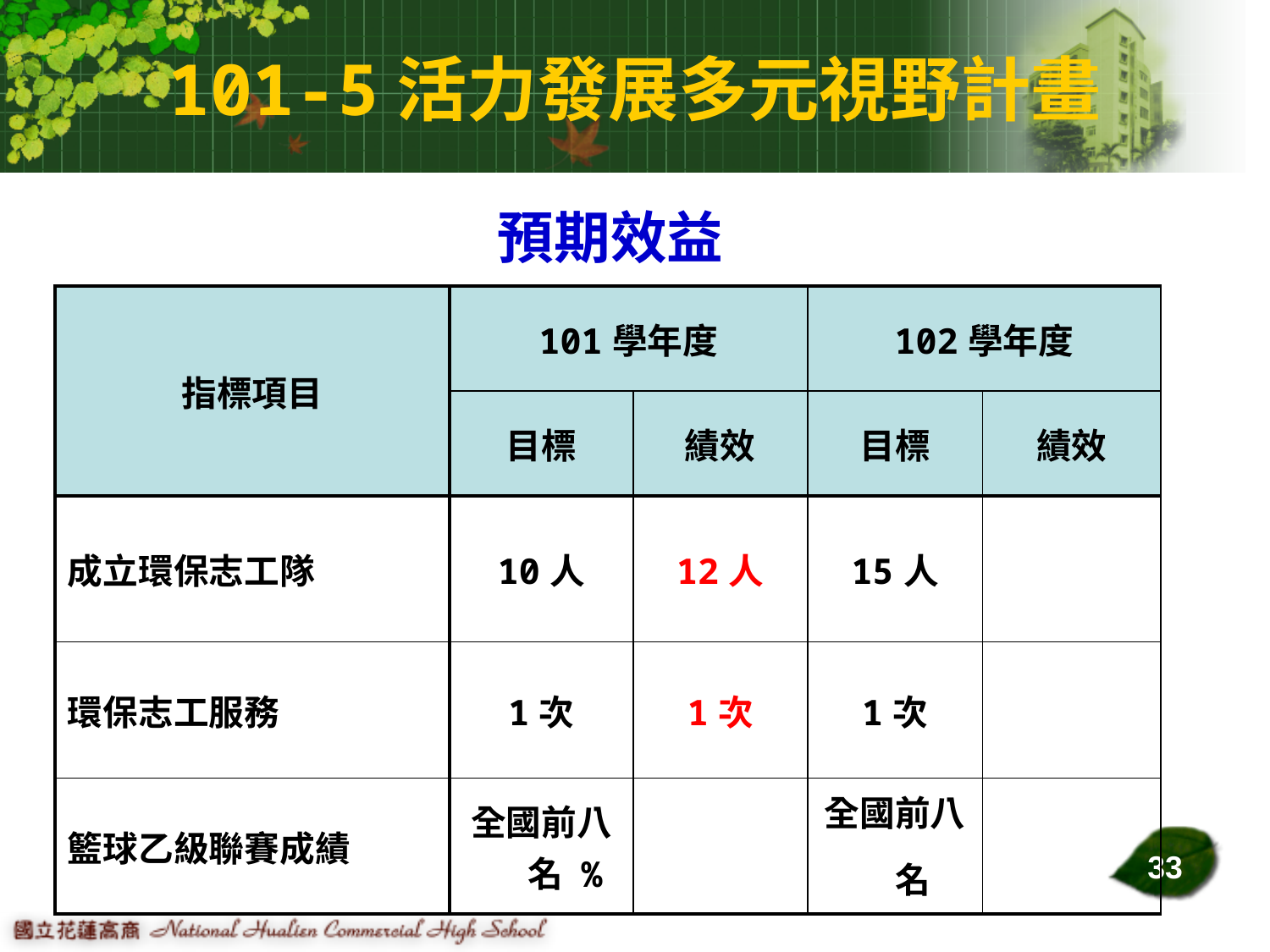

# 101-5活力發展多元視野計畫
預期效益
| 指標項目 | 101學年度 |  | 102學年度 |  |  |
| --- | --- | --- | --- | --- | --- |
|  | 目標 | 績效 | 目標 | 績效 |  |
| 成立環保志工隊 | 10人 | 12人 | 15人 |  |  |
| 環保志工服務 | 1次 | 1次 | 1次 |  |  |
| 籃球乙級聯賽成績 | 全國前八名 % |  | 全國前八名 |  |  |